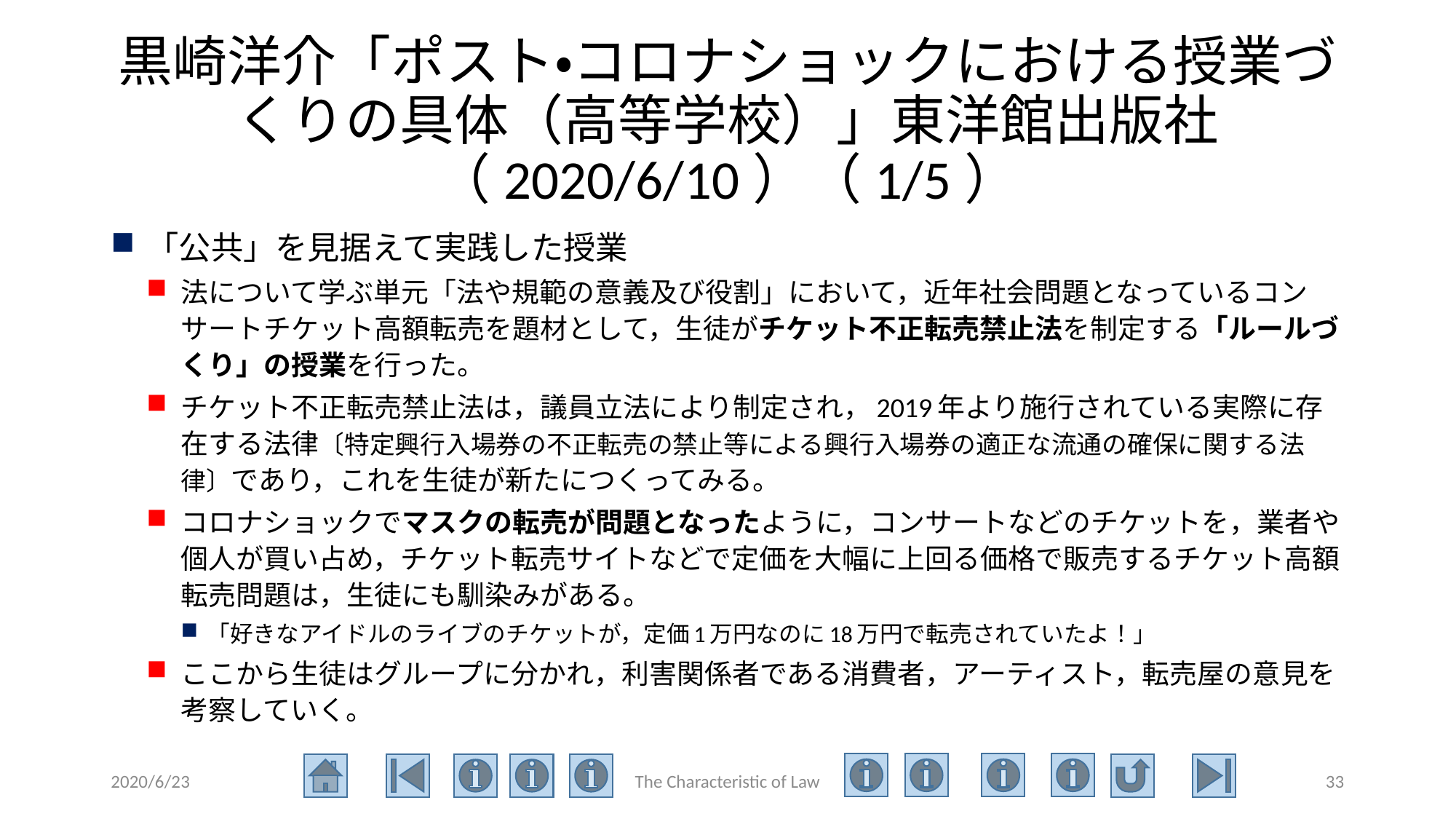

# 黒崎洋介「ポスト・コロナショックにおける授業づくりの具体（高等学校）」東洋館出版社（2020/6/10）（1/5）
「公共」を見据えて実践した授業
法について学ぶ単元「法や規範の意義及び役割」において，近年社会問題となっているコンサートチケット高額転売を題材として，生徒がチケット不正転売禁止法を制定する「ルールづくり」の授業を行った。
チケット不正転売禁止法は，議員立法により制定され，2019年より施行されている実際に存在する法律〔特定興行入場券の不正転売の禁止等による興行入場券の適正な流通の確保に関する法律〕であり，これを生徒が新たにつくってみる。
コロナショックでマスクの転売が問題となったように，コンサートなどのチケットを，業者や個人が買い占め，チケット転売サイトなどで定価を大幅に上回る価格で販売するチケット高額転売問題は，生徒にも馴染みがある。
「好きなアイドルのライブのチケットが，定価1万円なのに18万円で転売されていたよ！」
ここから生徒はグループに分かれ，利害関係者である消費者，アーティスト，転売屋の意見を考察していく。
2020/6/23
The Characteristic of Law
33